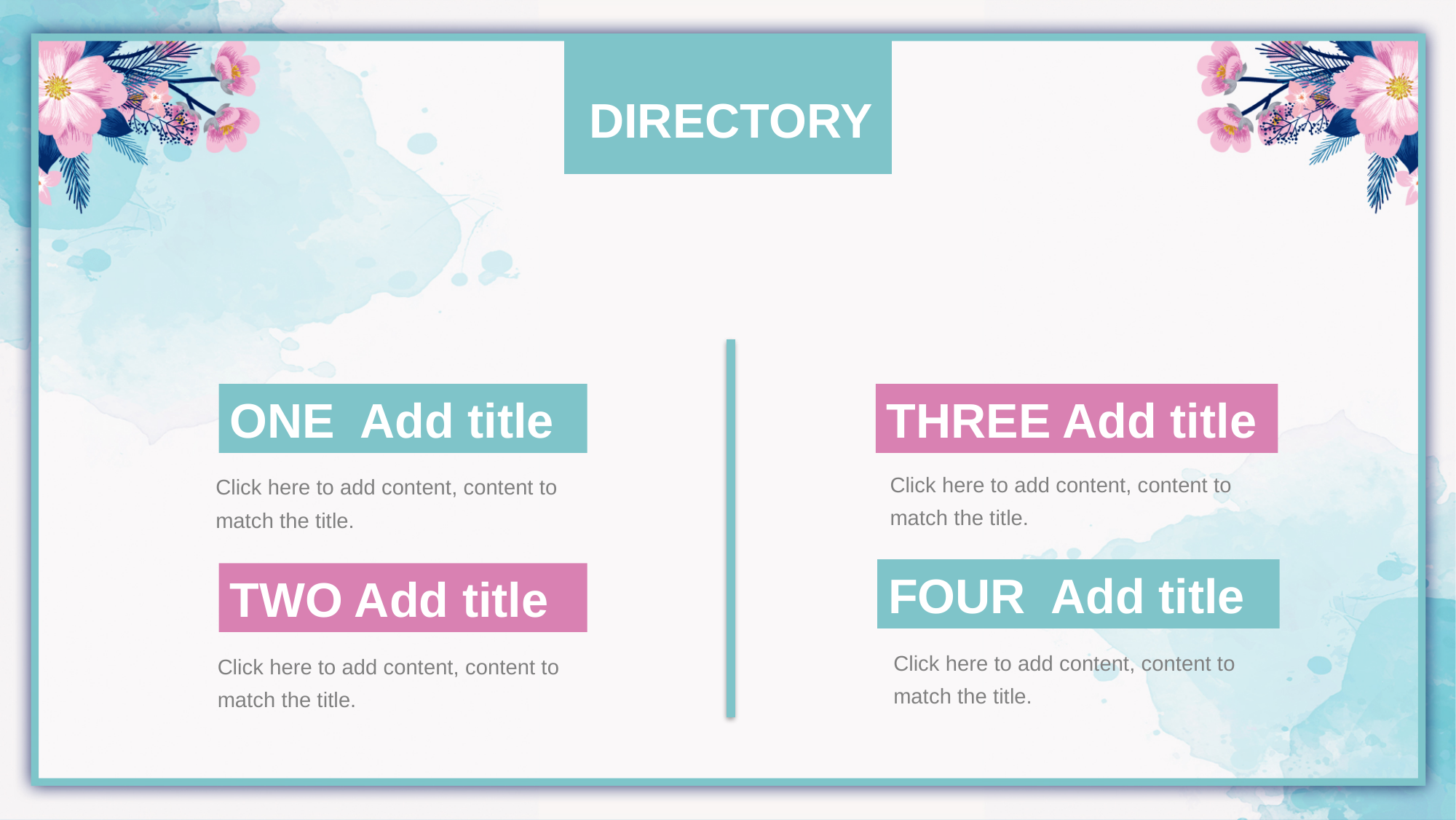

行业PPT模板http://www.1ppt.com/hangye/

DIRECTORY
ONE  Add title
THREE Add title
Click here to add content, content to match the title.
Click here to add content, content to match the title.
FOUR  Add title
TWO Add title
Click here to add content, content to match the title.
Click here to add content, content to match the title.